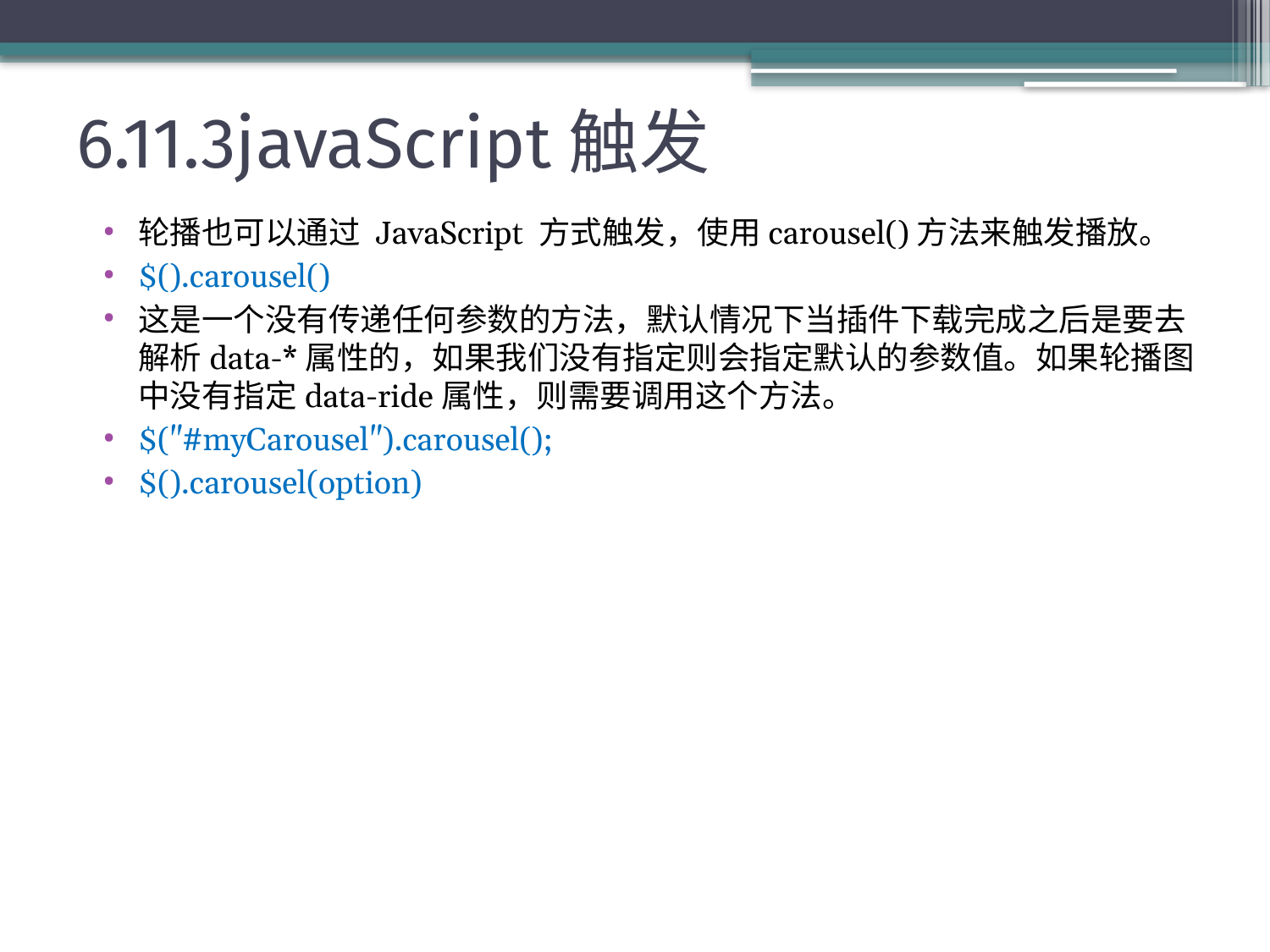

# 6.11.3javaScript触发
轮播也可以通过 JavaScript 方式触发，使用carousel()方法来触发播放。
$().carousel()
这是一个没有传递任何参数的方法，默认情况下当插件下载完成之后是要去解析data-*属性的，如果我们没有指定则会指定默认的参数值。如果轮播图中没有指定data-ride属性，则需要调用这个方法。
$("#myCarousel").carousel();
$().carousel(option)